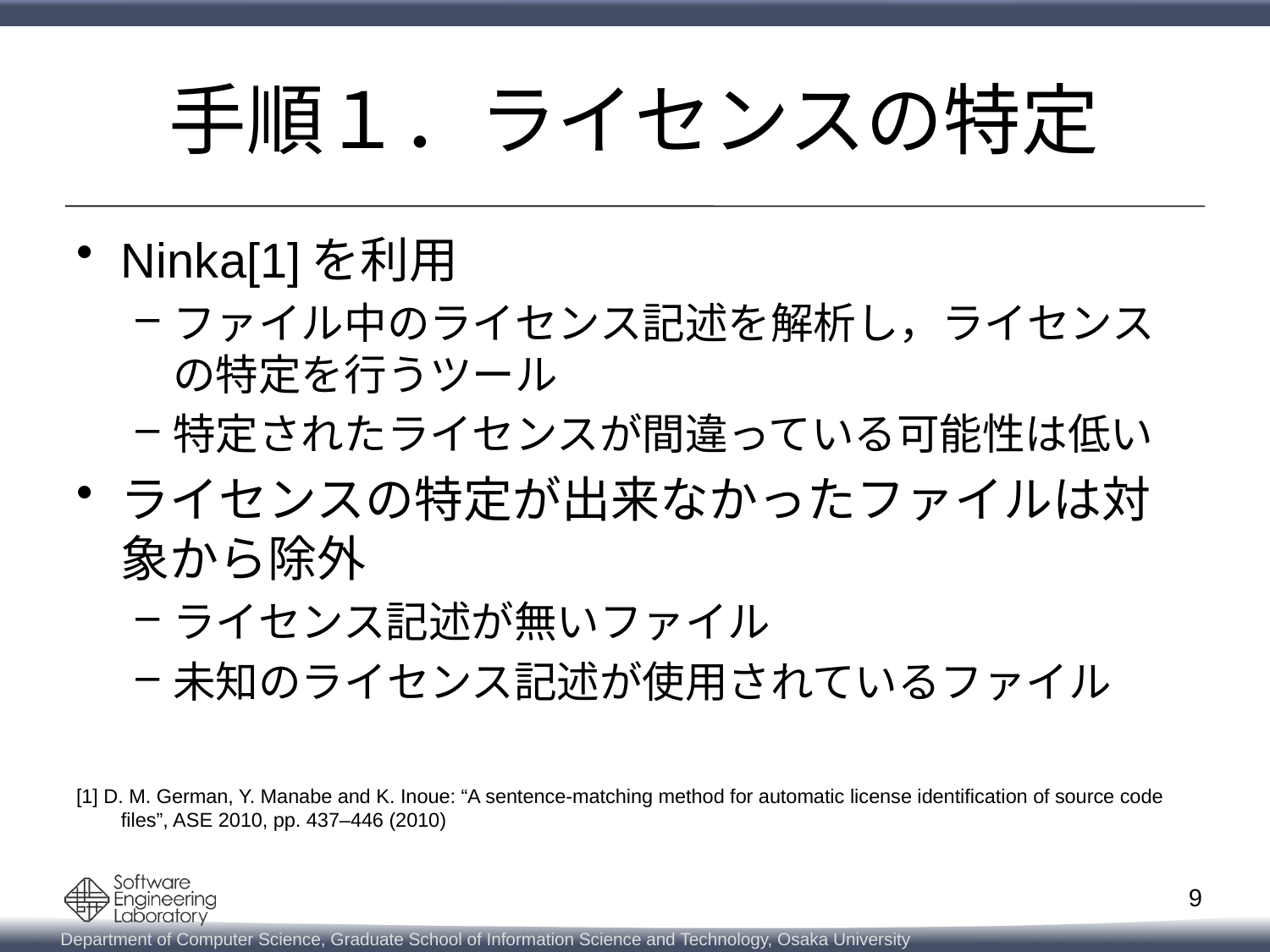

# 手順１．ライセンスの特定
Ninka[1]を利用
ファイル中のライセンス記述を解析し，ライセンスの特定を行うツール
特定されたライセンスが間違っている可能性は低い
ライセンスの特定が出来なかったファイルは対象から除外
ライセンス記述が無いファイル
未知のライセンス記述が使用されているファイル

[1] D. M. German, Y. Manabe and K. Inoue: “A sentence-matching method for automatic license identification of source code files”, ASE 2010, pp. 437–446 (2010)

9